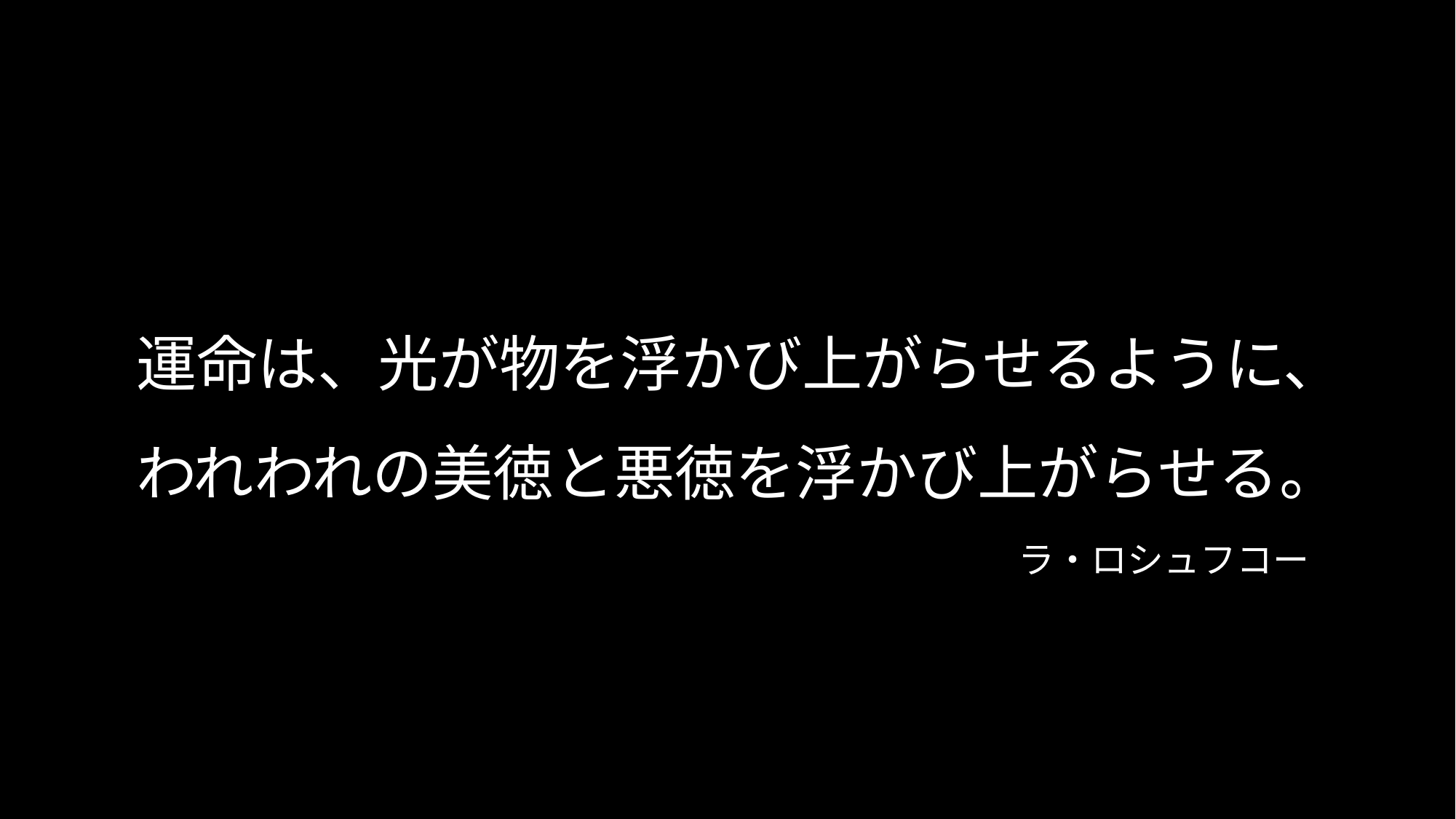

運命は、光が物を浮かび上がらせるように、
われわれの美徳と悪徳を浮かび上がらせる。
ラ・ロシュフコー